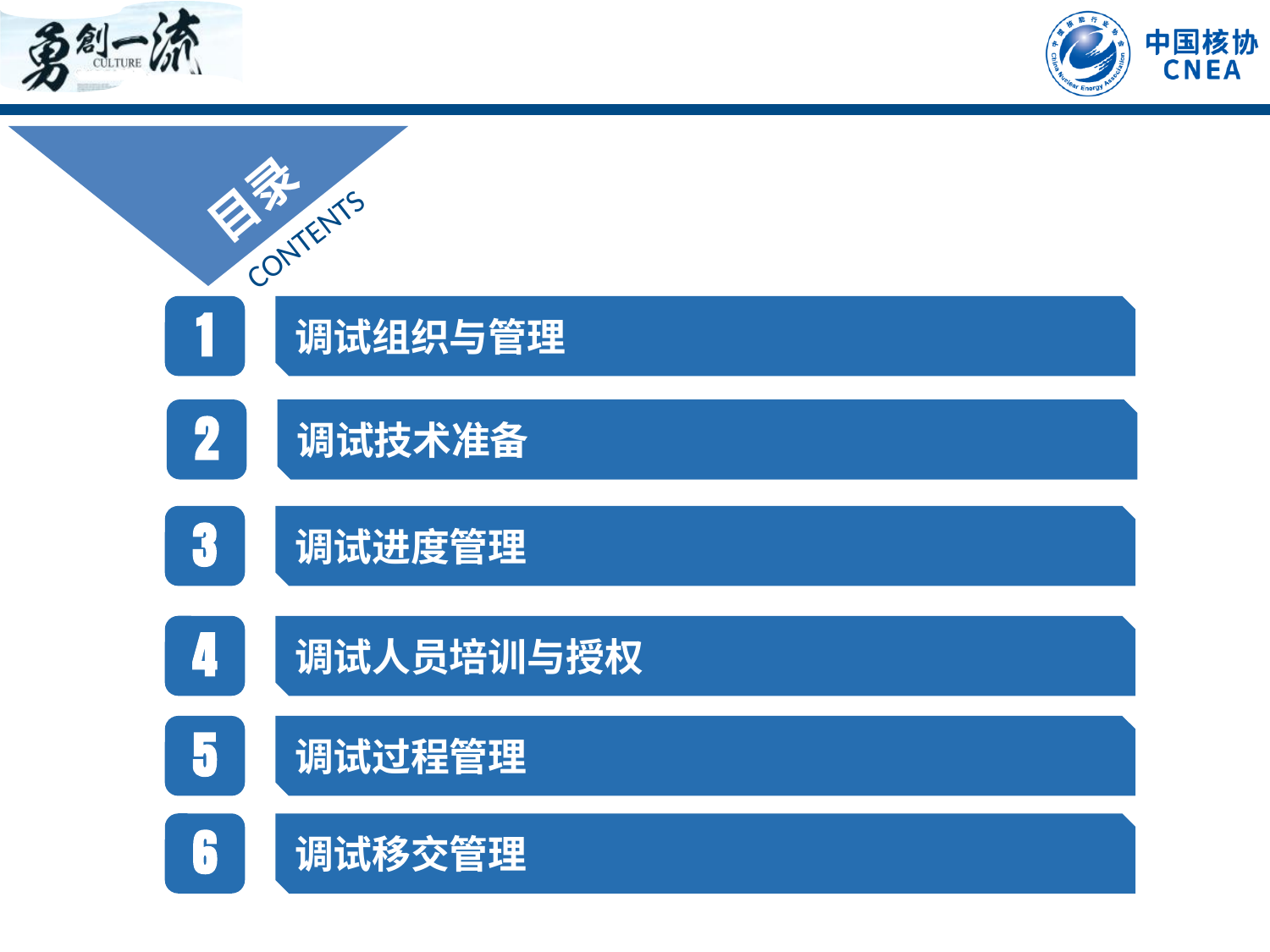

目录
CONTENTS
1
调试组织与管理
2
调试技术准备
3
调试进度管理
4
调试人员培训与授权
5
调试过程管理
6
调试移交管理